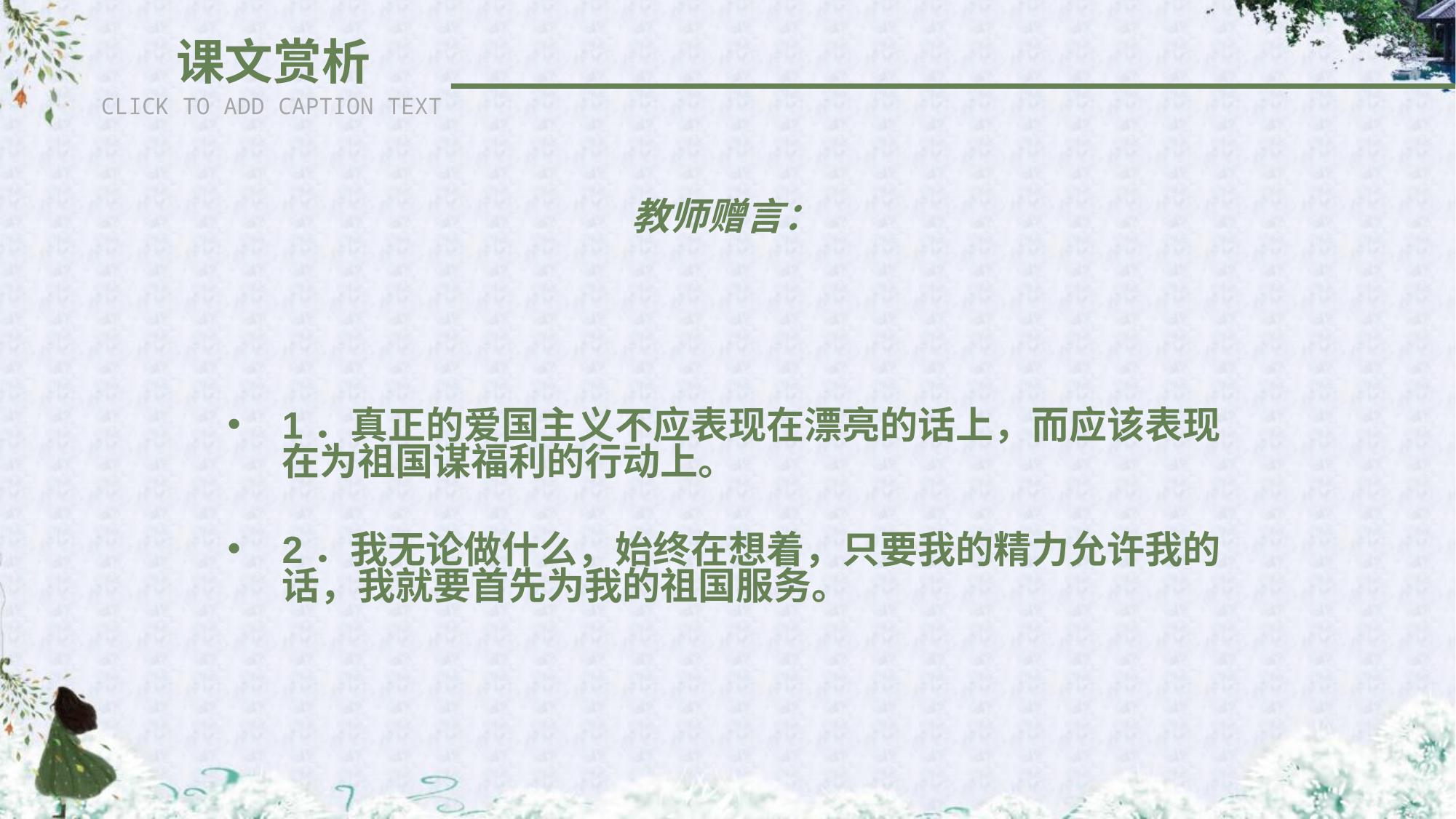

课文赏析

CLICK TO ADD CAPTION TEXT
教师赠言：
1．真正的爱国主义不应表现在漂亮的话上，而应该表现在为祖国谋福利的行动上。

2．我无论做什么，始终在想着，只要我的精力允许我的话，我就要首先为我的祖国服务。